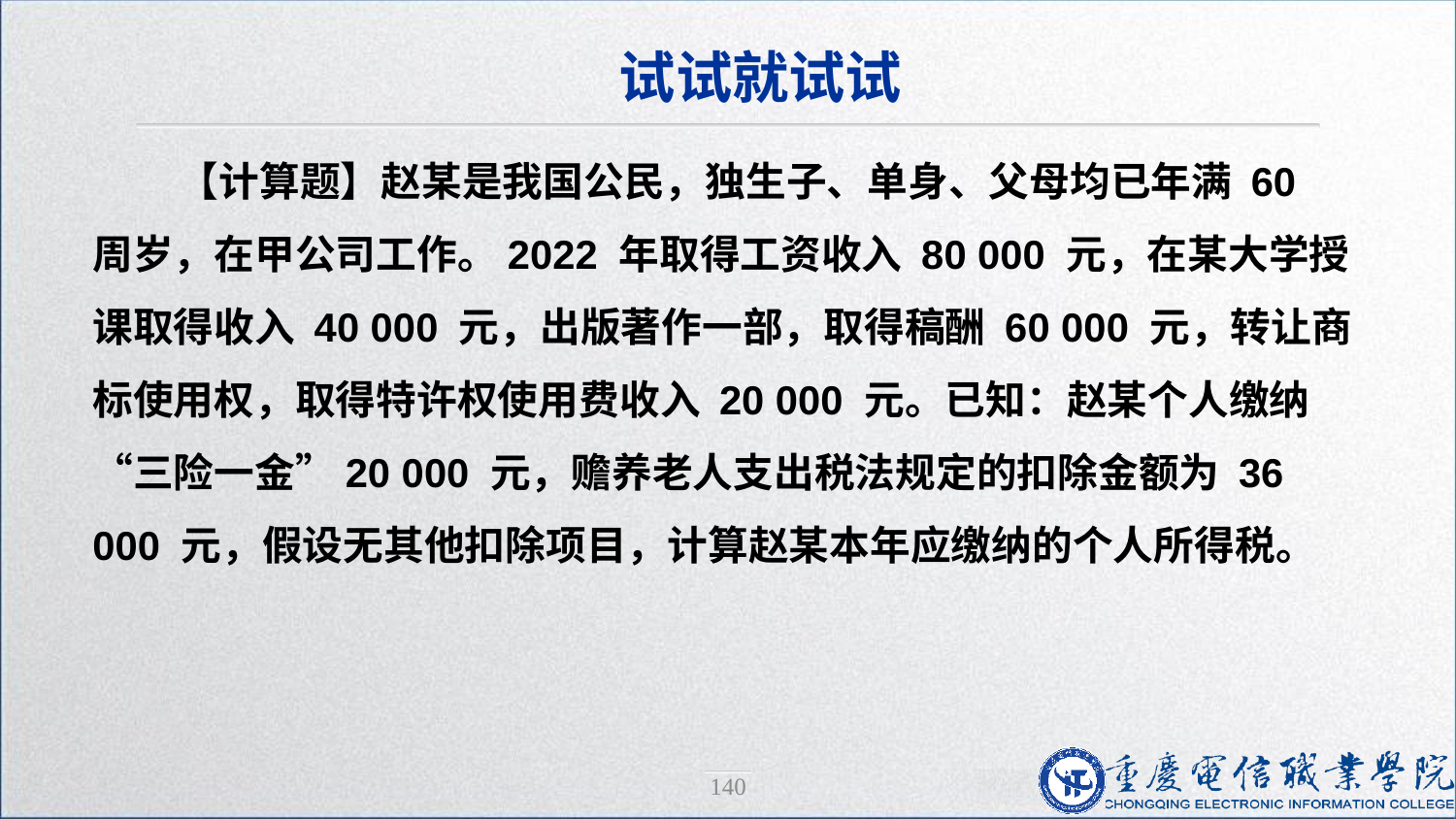

试试就试试
【计算题】赵某是我国公民，独生子、单身、父母均已年满 60 周岁，在甲公司工作。2022 年取得工资收入 80 000 元，在某大学授课取得收入 40 000 元，出版著作一部，取得稿酬 60 000 元，转让商标使用权，取得特许权使用费收入 20 000 元。已知：赵某个人缴纳“三险一金”20 000 元，赡养老人支出税法规定的扣除金额为 36 000 元，假设无其他扣除项目，计算赵某本年应缴纳的个人所得税。
140